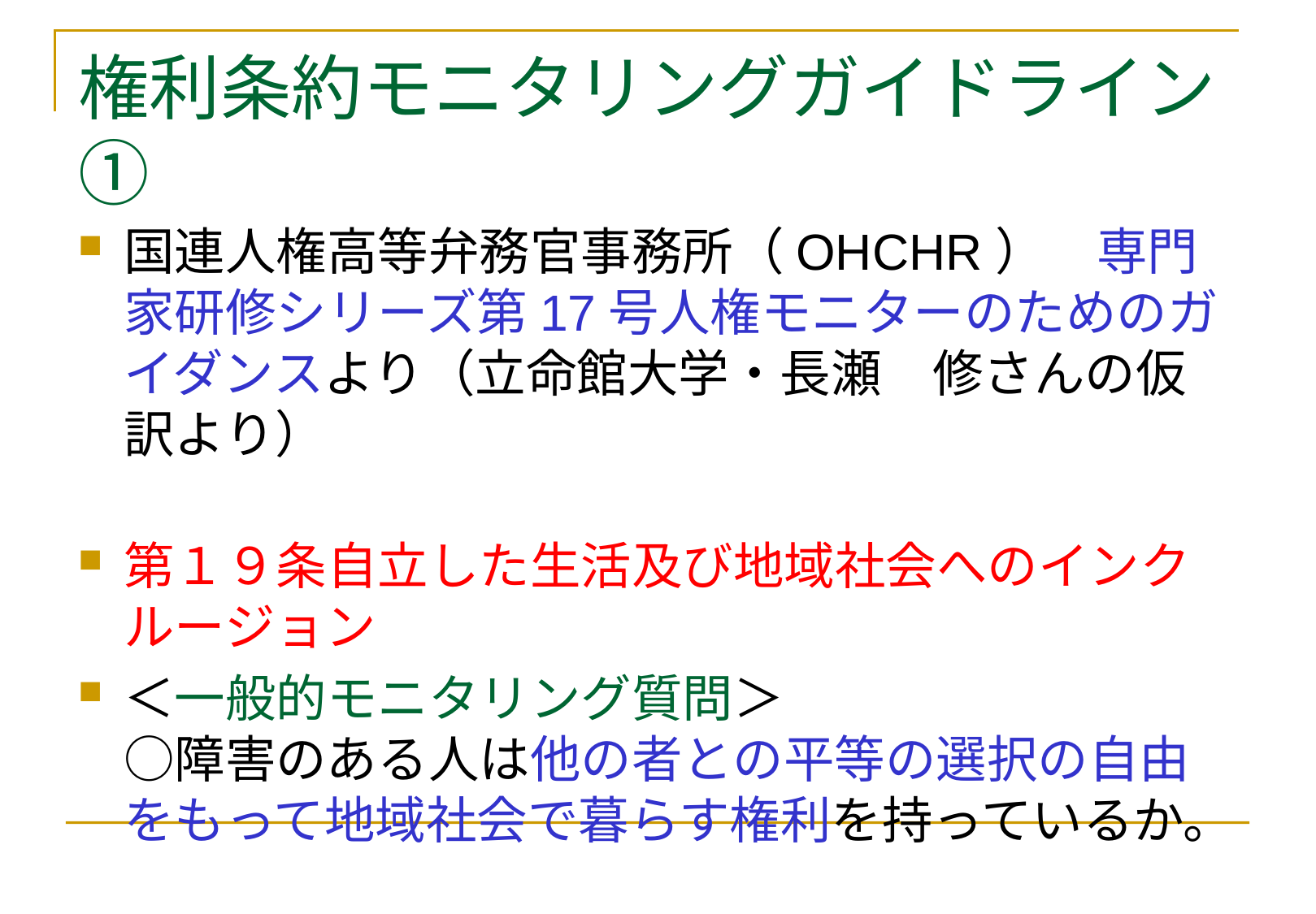

# 権利条約モニタリングガイドライン①
国連人権高等弁務官事務所（OHCHR）　専門家研修シリーズ第17号人権モニターのためのガイダンスより（立命館大学・長瀬　修さんの仮訳より）
第１９条自立した生活及び地域社会へのインクルージョン
＜一般的モニタリング質問＞
○障害のある人は他の者との平等の選択の自由をもって地域社会で暮らす権利を持っているか。